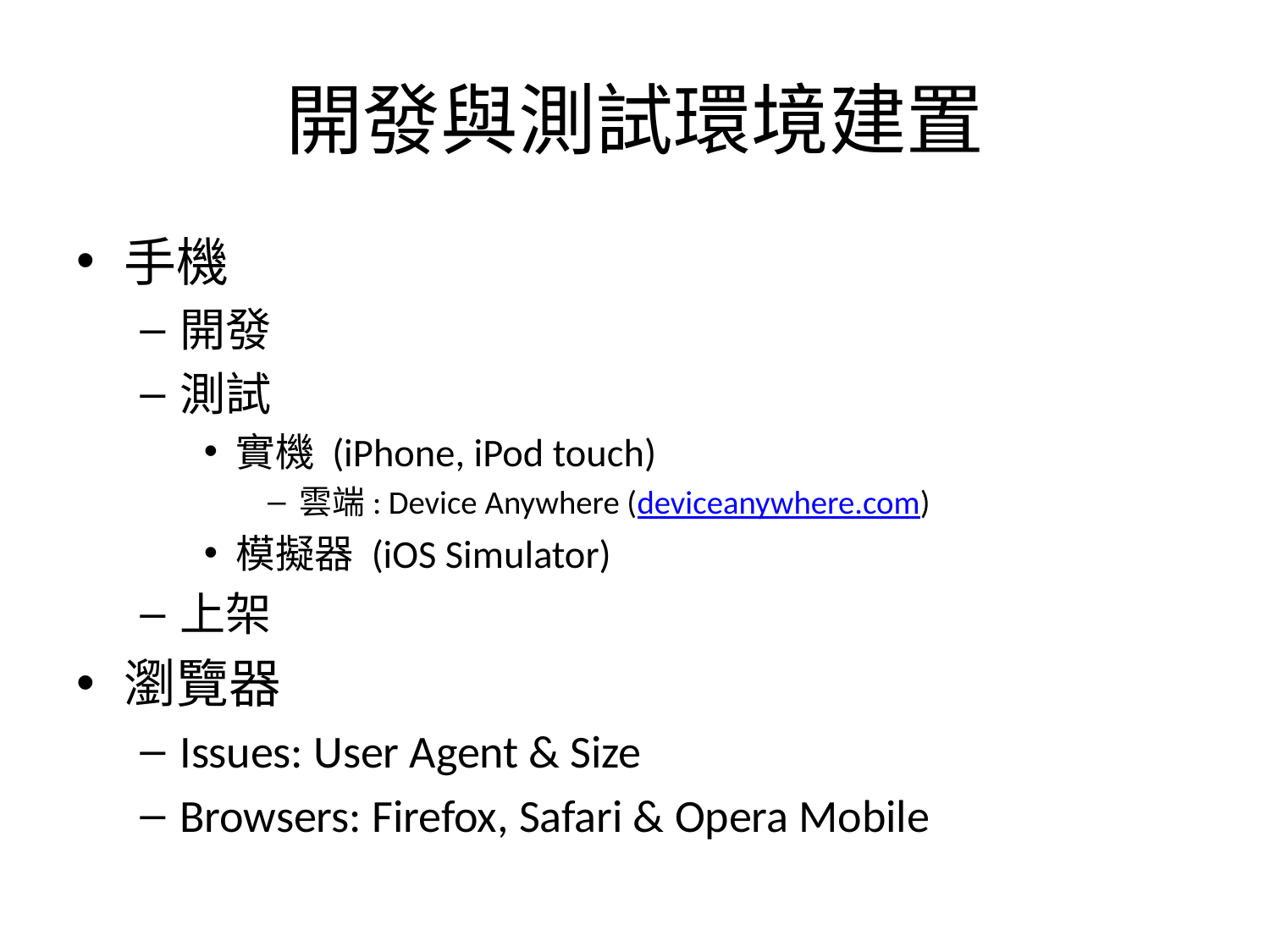

# 開發與測試環境建置
手機
開發
測試
實機 (iPhone, iPod touch)
雲端: Device Anywhere (deviceanywhere.com)
模擬器 (iOS Simulator)
上架
瀏覽器
Issues: User Agent & Size
Browsers: Firefox, Safari & Opera Mobile